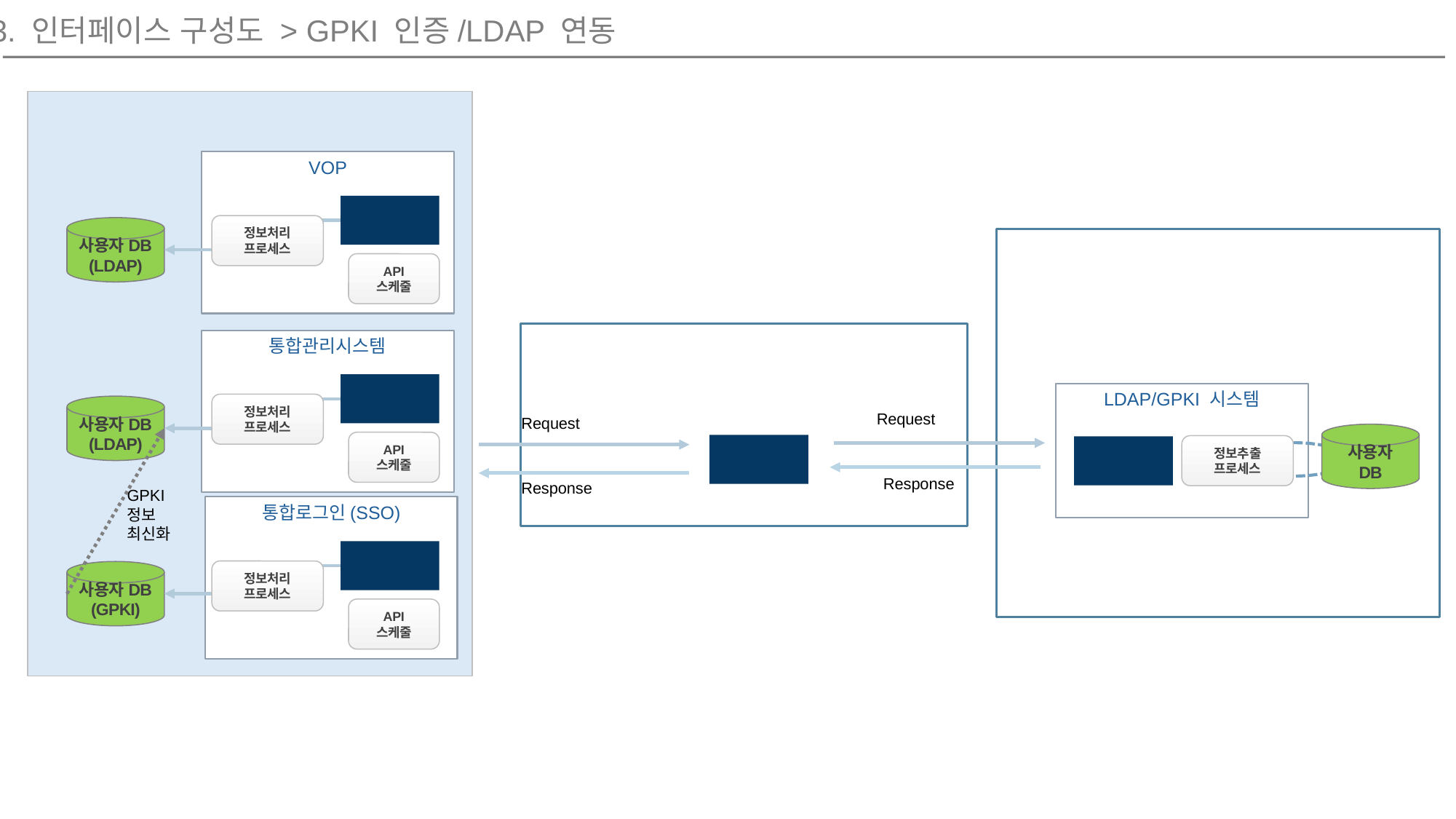

3. 인터페이스 구성도 > GPKI 인증/LDAP 연동
민간 클라우드
VOP
API
서버
정보처리
프로세스
사용자DB
(LDAP)
행정안전부
API
스케줄
행정안전부 API 게이트웨이
통합관리시스템
API
서버
LDAP/GPKI 시스템
정보처리
프로세스
사용자DB
(LDAP)
Request
Request
사용자
DB
API
스케줄
API
서버
정보추출
프로세스
API
서버

Response
Response
GPKI
정보
최신화
통합로그인(SSO)
API
서버
정보처리
프로세스
사용자DB
(GPKI)
API
스케줄